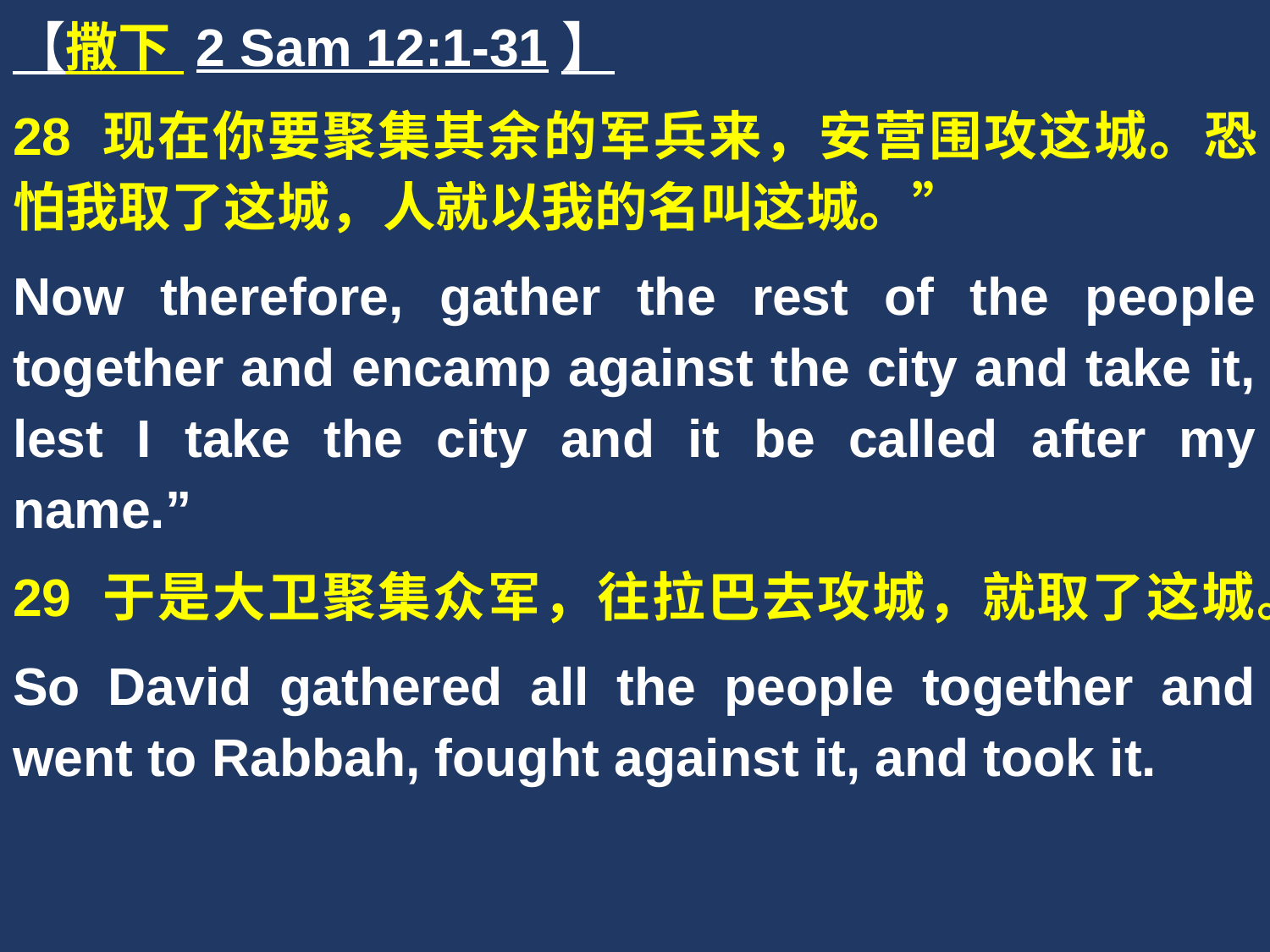

【撒下 2 Sam 12:1-31】
28 现在你要聚集其余的军兵来，安营围攻这城。恐怕我取了这城，人就以我的名叫这城。”
Now therefore, gather the rest of the people together and encamp against the city and take it, lest I take the city and it be called after my name.”
29 于是大卫聚集众军，往拉巴去攻城，就取了这城。
So David gathered all the people together and went to Rabbah, fought against it, and took it.